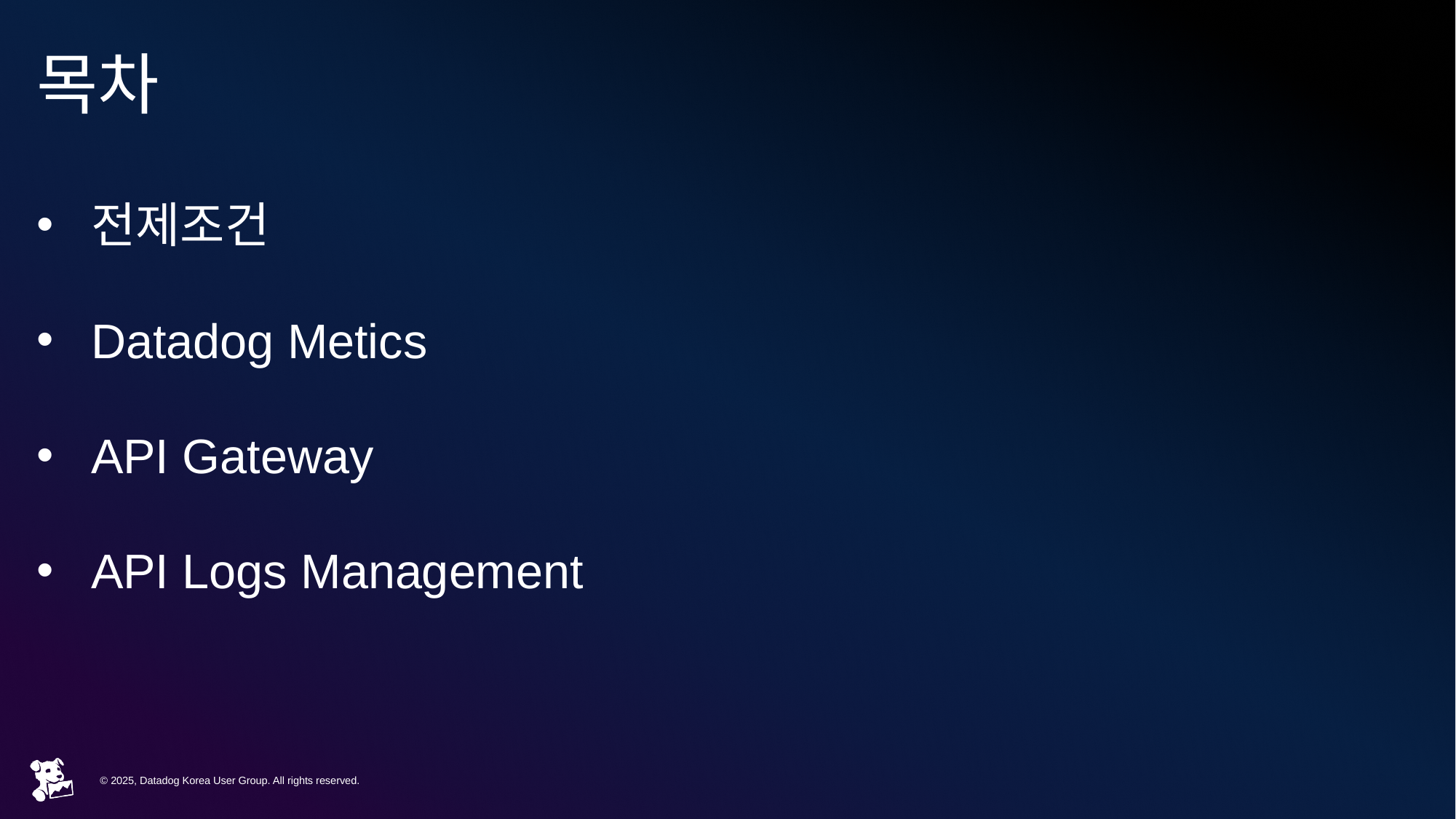

# 목차
전제조건
Datadog Metics
API Gateway
API Logs Management